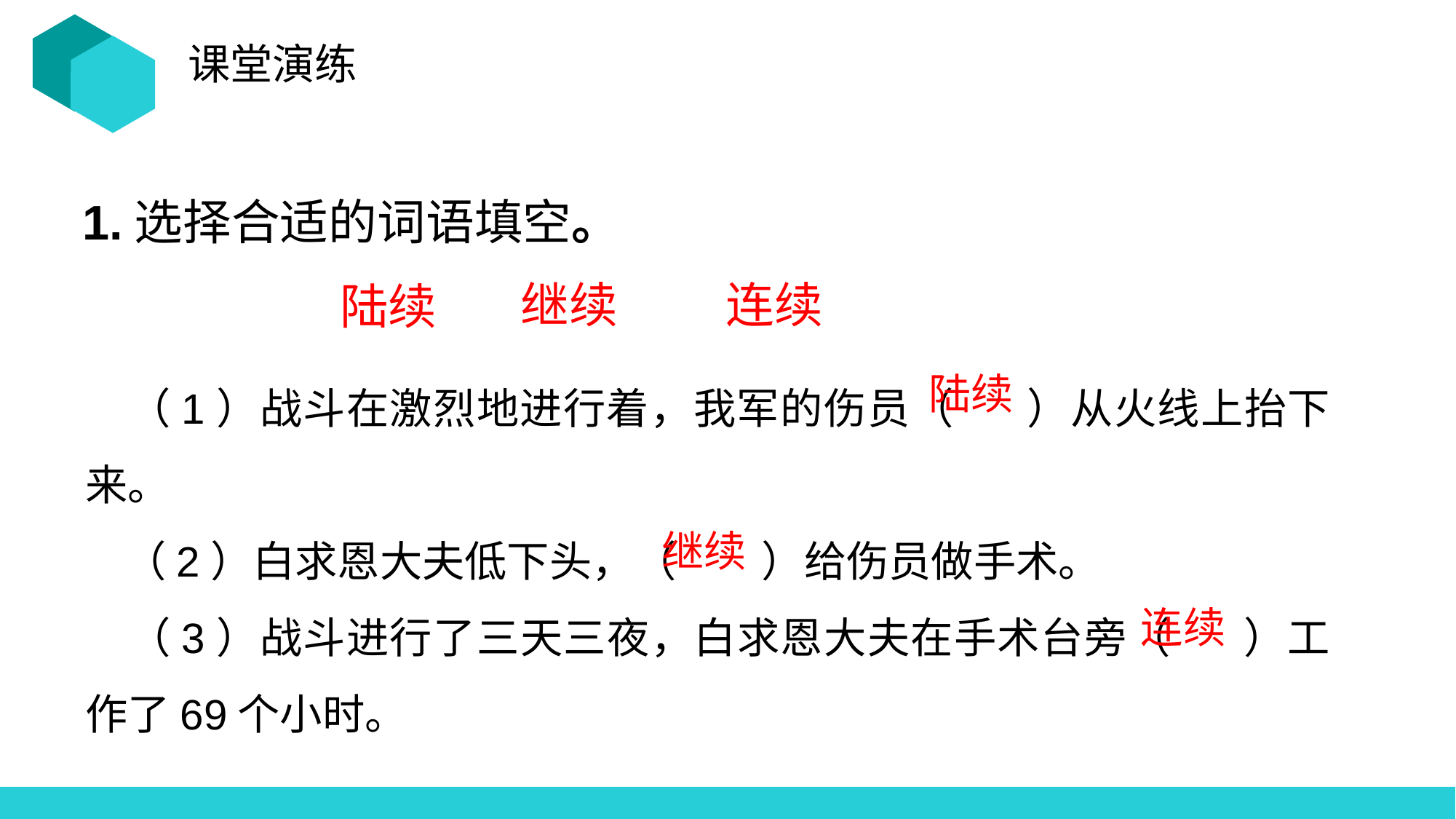

课堂演练
1.选择合适的词语填空。
继续
连续
陆续
   （1）战斗在激烈地进行着，我军的伤员（       ）从火线上抬下来。
   （2）白求恩大夫低下头，（         ）给伤员做手术。
   （3）战斗进行了三天三夜，白求恩大夫在手术台旁（       ）工作了69个小时。
陆续
继续
连续